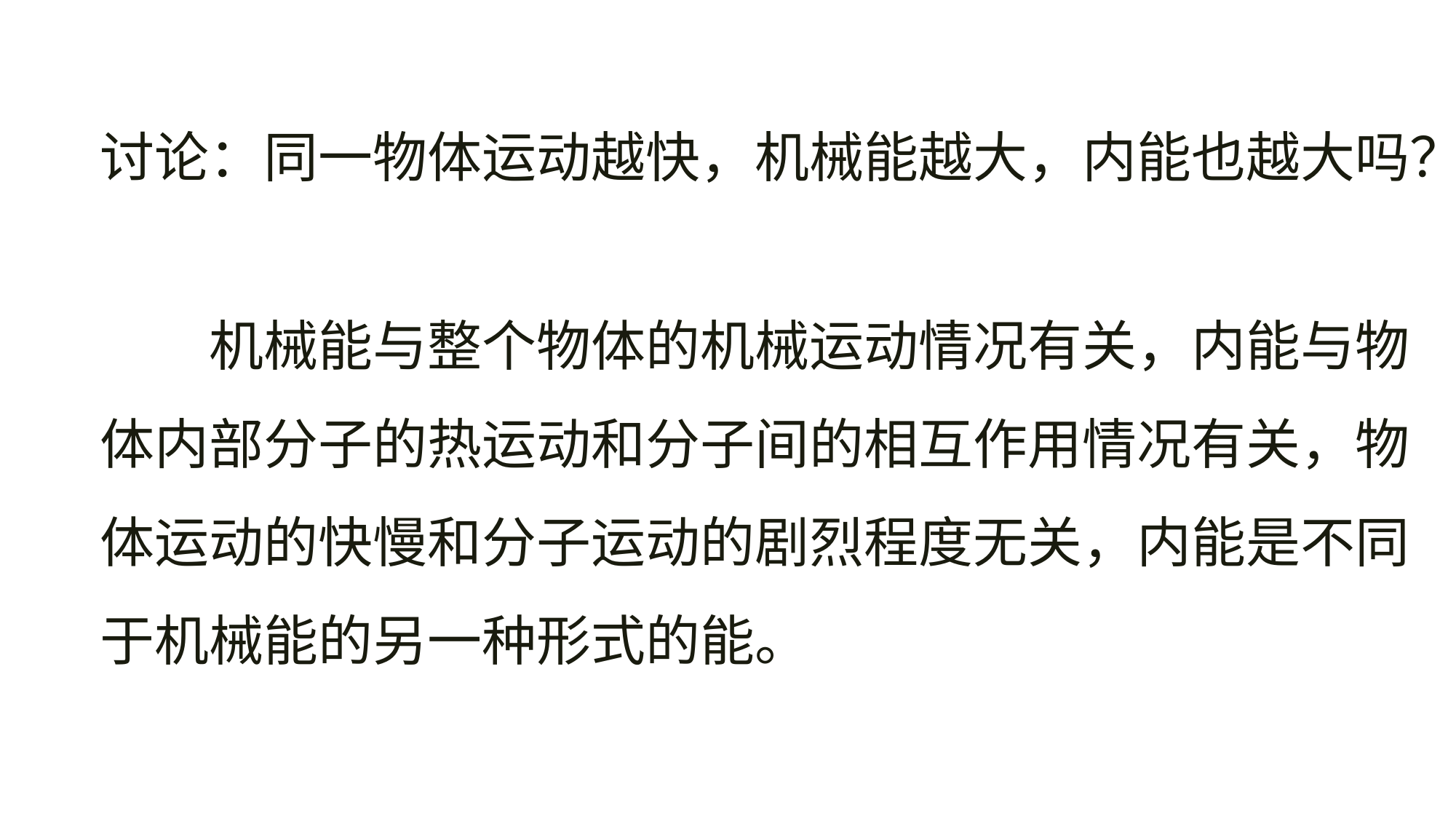

# 讨论：同一物体运动越快，机械能越大，内能也越大吗？
	机械能与整个物体的机械运动情况有关，内能与物体内部分子的热运动和分子间的相互作用情况有关，物体运动的快慢和分子运动的剧烈程度无关，内能是不同于机械能的另一种形式的能。